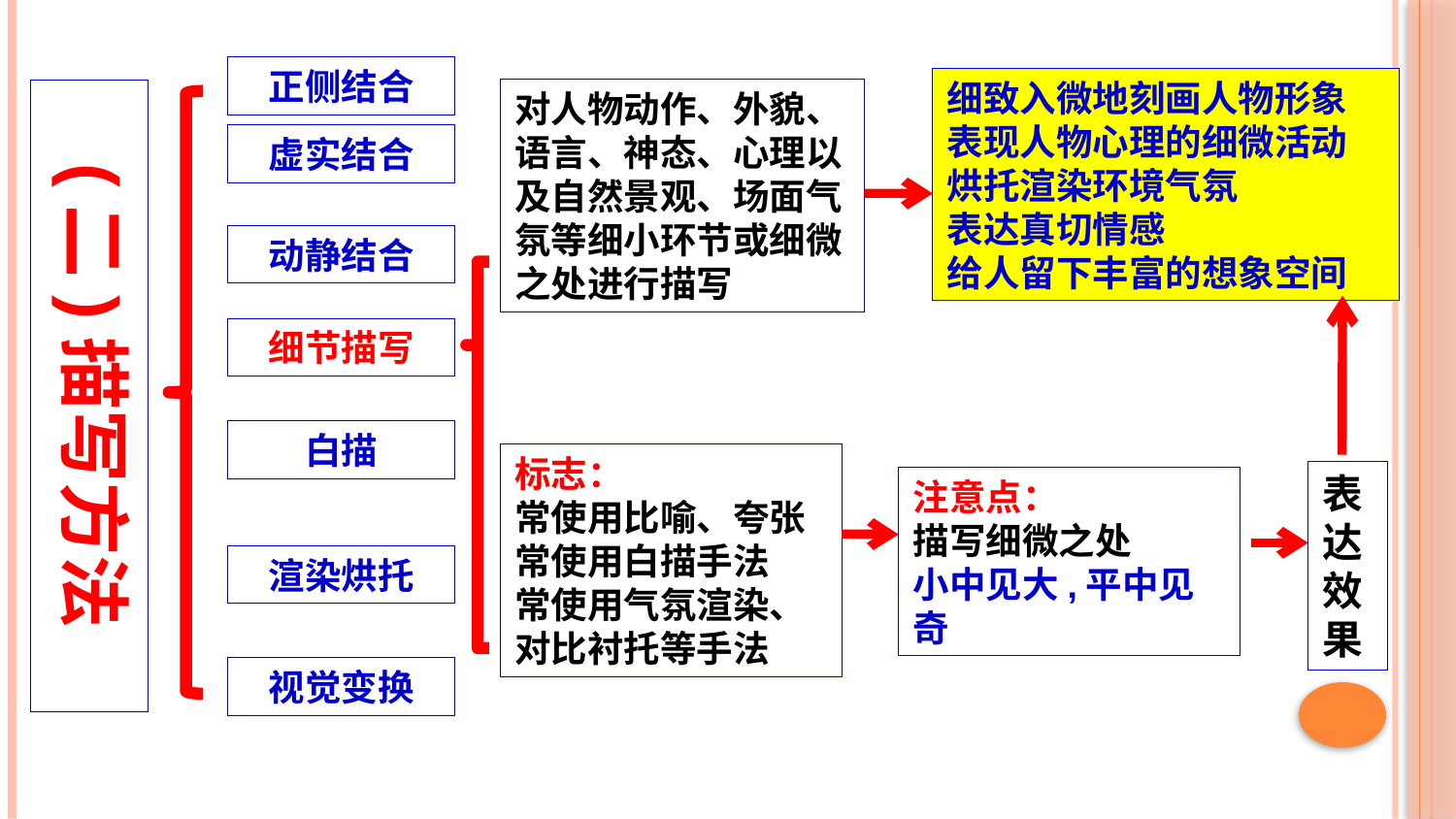

正侧结合
细致入微地刻画人物形象
表现人物心理的细微活动
烘托渲染环境气氛
表达真切情感
给人留下丰富的想象空间
(二)描写方法
对人物动作、外貌、语言、神态、心理以及自然景观、场面气氛等细小环节或细微之处进行描写

虚实结合
动静结合

细节描写
白描
标志：
常使用比喻、夸张
常使用白描手法
常使用气氛渲染、对比衬托等手法
表达效果
注意点：
描写细微之处
小中见大,平中见奇
渲染烘托
视觉变换